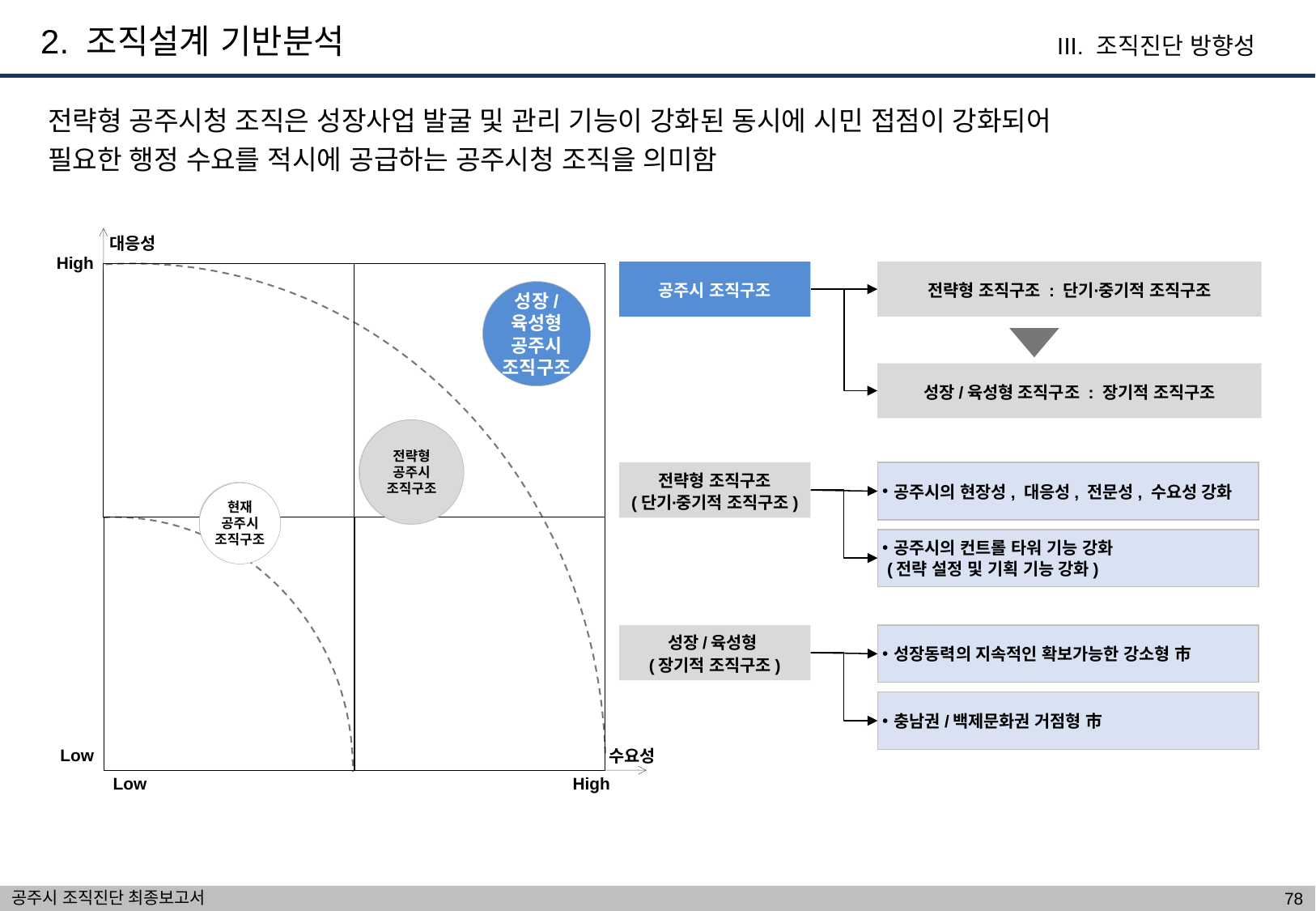

2. 조직설계 기반분석
III. 조직진단 방향성
전략형 공주시청 조직은 성장사업 발굴 및 관리 기능이 강화된 동시에 시민 접점이 강화되어
필요한 행정 수요를 적시에 공급하는 공주시청 조직을 의미함

대응성
High
공주시 조직구조
전략형 조직구조 : 단기∙중기적 조직구조

성장/
육성형
공주시 조직구조

성장/육성형 조직구조 : 장기적 조직구조
전략형
공주시 조직구조
전략형 조직구조
(단기∙중기적 조직구조)
공주시의 현장성, 대응성, 전문성, 수요성 강화
현재 공주시 조직구조

공주시의 컨트롤 타워 기능 강화
 (전략 설정 및 기획 기능 강화)
성장/육성형
(장기적 조직구조)
성장동력의 지속적인 확보가능한 강소형 市
충남권/백제문화권 거점형 市
Low
수요성

Low
High